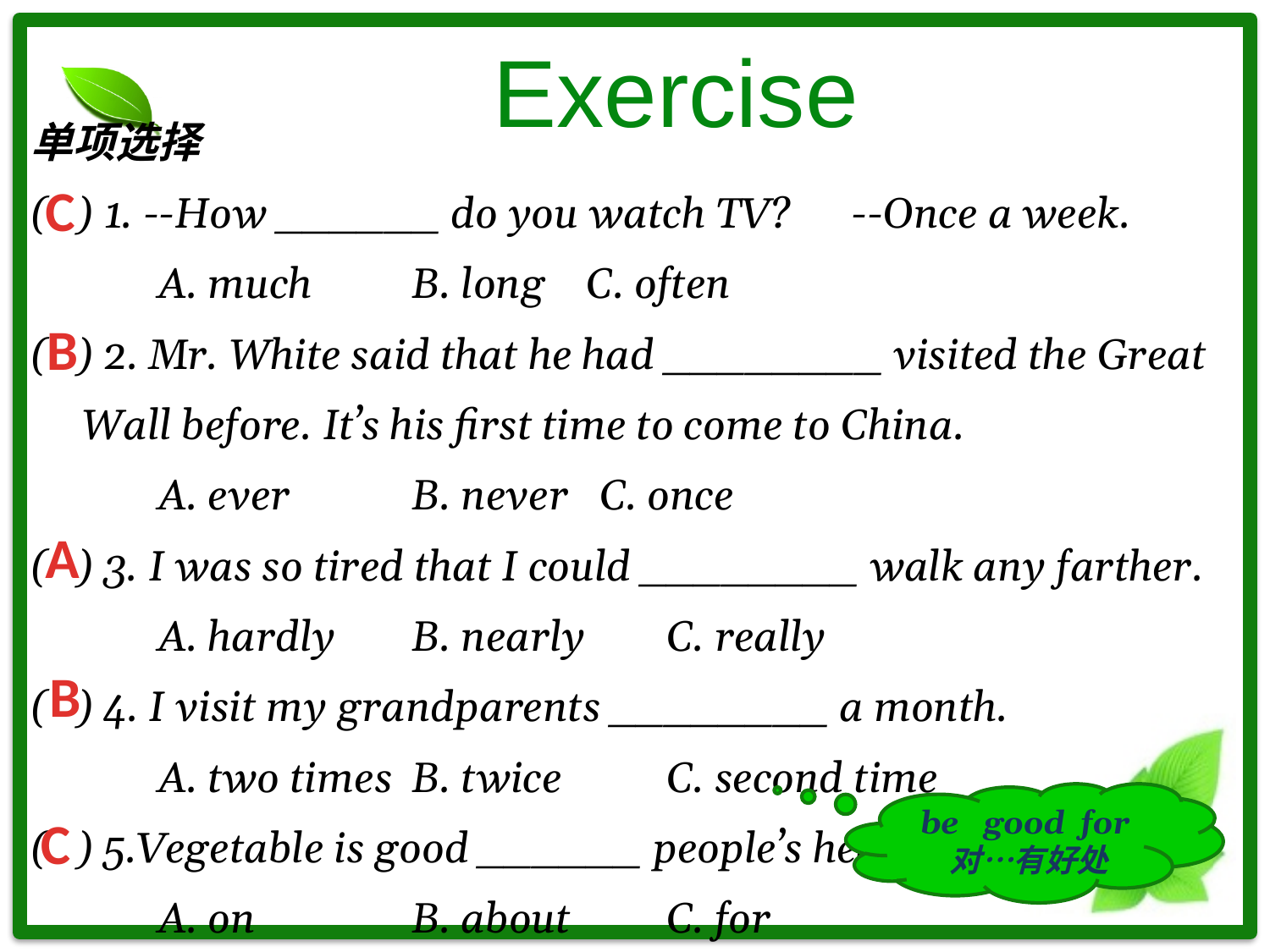

# Exercise
单项选择
(   ) 1. --How ______ do you watch TV?      --Once a week.
  	A. much	B. long    C. often
(   ) 2. Mr. White said that he had ________ visited the Great
     Wall before. It’s his first time to come to China.
  	A. ever	B. never   C. once
(   ) 3. I was so tired that I could ________ walk any farther.
  	A. hardly	B. nearly	C. really
(   ) 4. I visit my grandparents ________ a month.
	A. two times	B. twice	C. second time
(   ) 5.Vegetable is good ______ people’s health.
  	A. on		B. about	C. for
C
B
A
B
 be   good  for  对…有好处
C